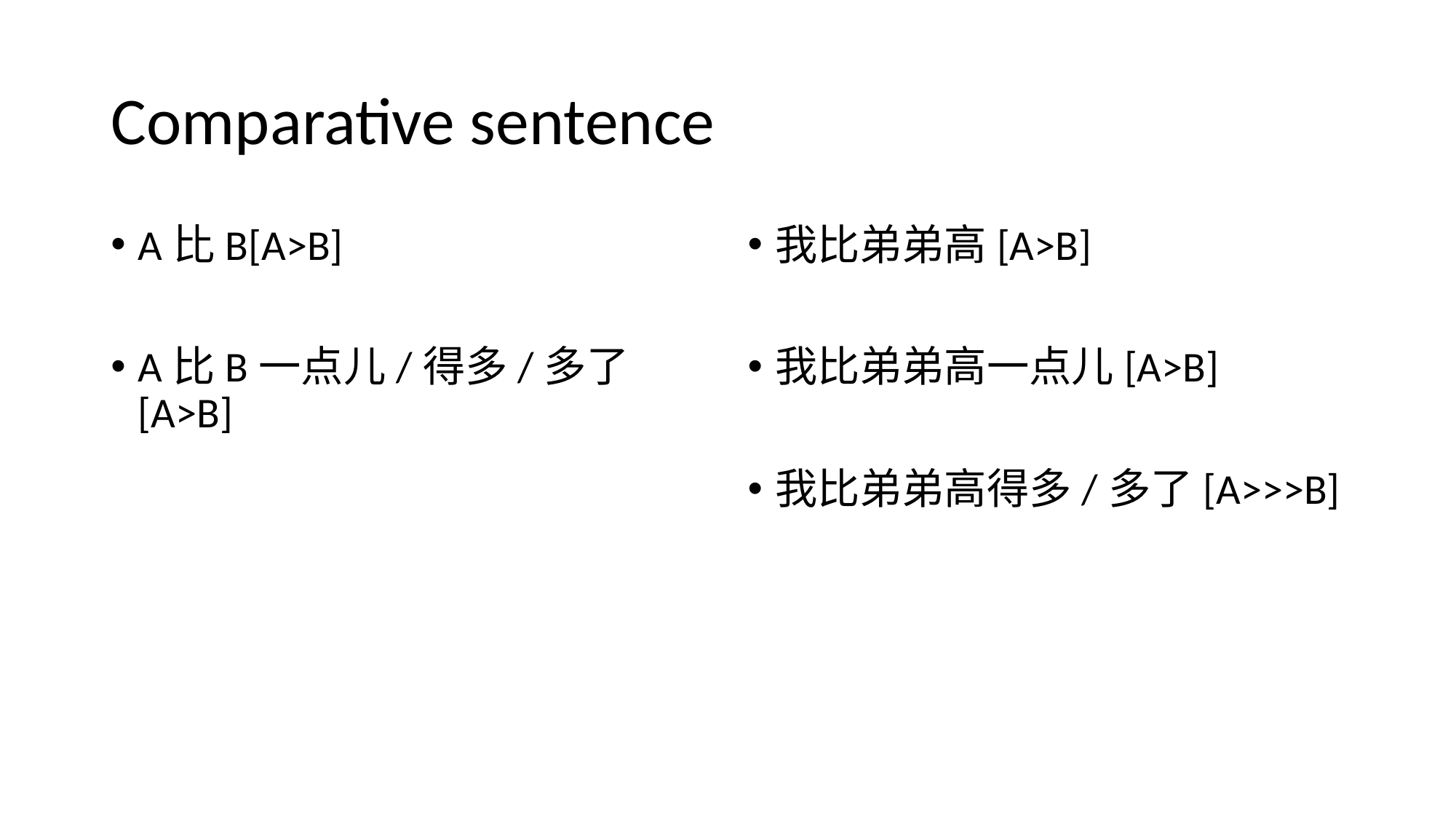

# Comparative sentence
A比B[A>B]

A比B一点儿/得多/多了[A>B]
我比弟弟高[A>B]

我比弟弟高一点儿[A>B]

我比弟弟高得多/多了[A>>>B]